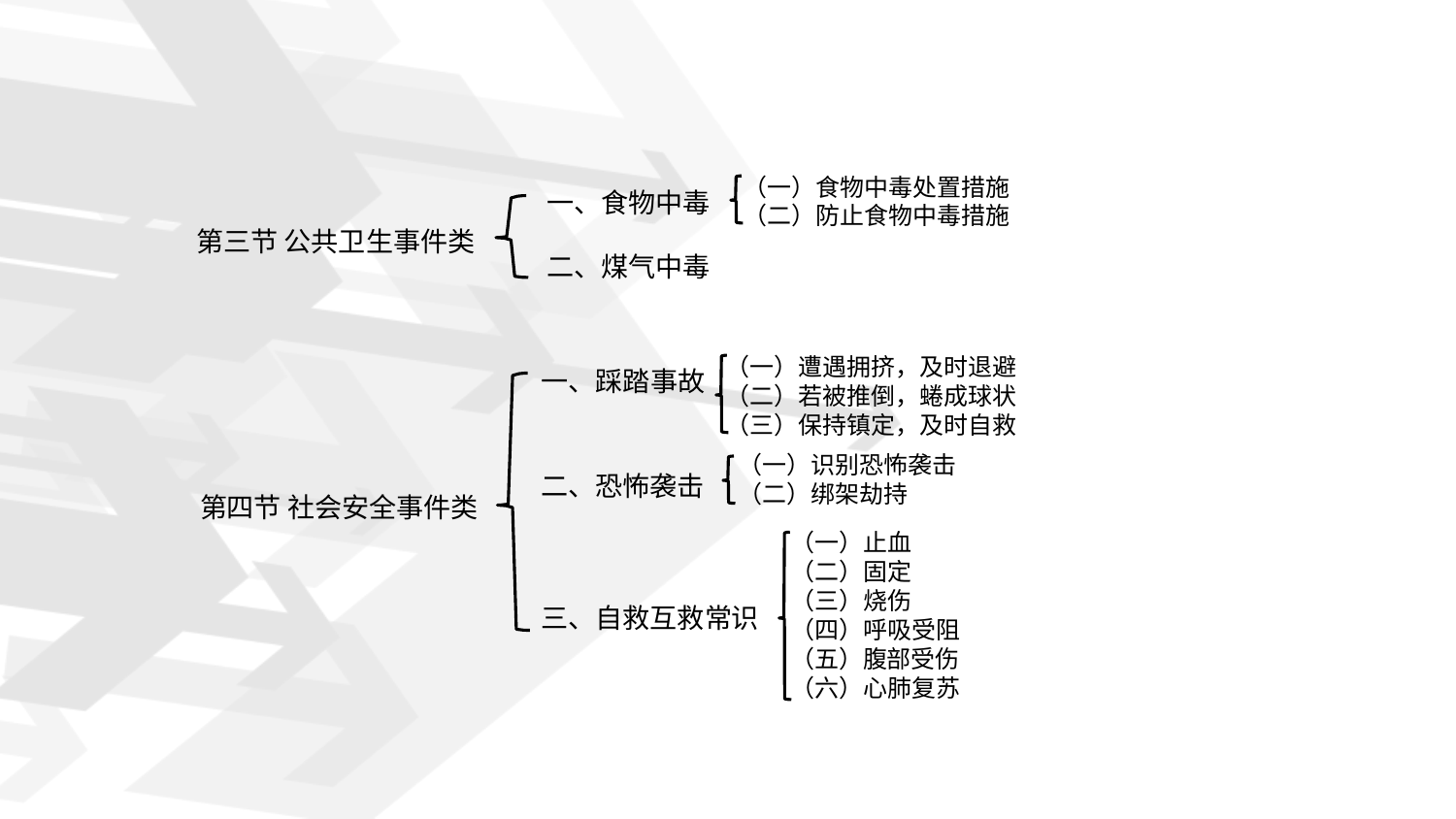

（一）食物中毒处置措施
（二）防止食物中毒措施

一、食物中毒

第三节 公共卫生事件类
二、煤气中毒
（一）遭遇拥挤，及时退避
（二）若被推倒，蜷成球状
（三）保持镇定，及时自救
（一）识别恐怖袭击
（二）绑架劫持

一、踩踏事故

二、恐怖袭击
第四节 社会安全事件类
（一）止血
（二）固定
（三）烧伤
（四）呼吸受阻
（五）腹部受伤
（六）心肺复苏

三、自救互救常识